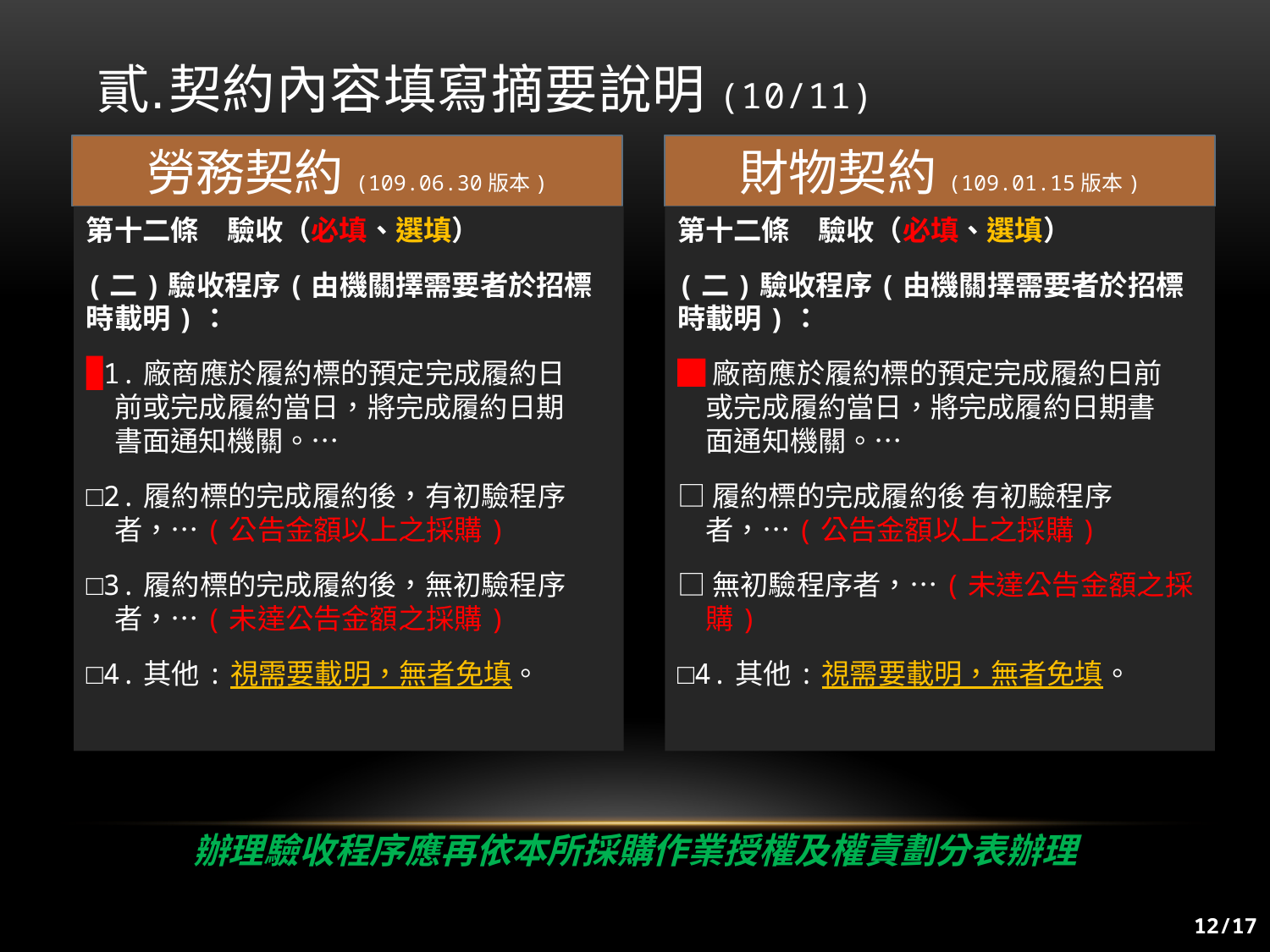

# 契約內容填寫摘要說明(10/11)
勞務契約(109.06.30版本)
財物契約(109.01.15版本)
第十二條　驗收（必填、選填）
(二)驗收程序(由機關擇需要者於招標時載明)：
█1.廠商應於履約標的預定完成履約日
　前或完成履約當日，將完成履約日期
　書面通知機關。…
□2.履約標的完成履約後，有初驗程序
　者，…(公告金額以上之採購)
□3.履約標的完成履約後，無初驗程序
　者，…(未達公告金額之採購)
□4.其他:視需要載明，無者免填。

第十二條　驗收（必填、選填）
(二)驗收程序(由機關擇需要者於招標時載明)：
█廠商應於履約標的預定完成履約日前
　或完成履約當日，將完成履約日期書
　面通知機關。…
□履約標的完成履約後 有初驗程序
　者，…(公告金額以上之採購)
□無初驗程序者，…(未達公告金額之採
　購)
□4.其他:視需要載明，無者免填。

辦理驗收程序應再依本所採購作業授權及權責劃分表辦理
12/17